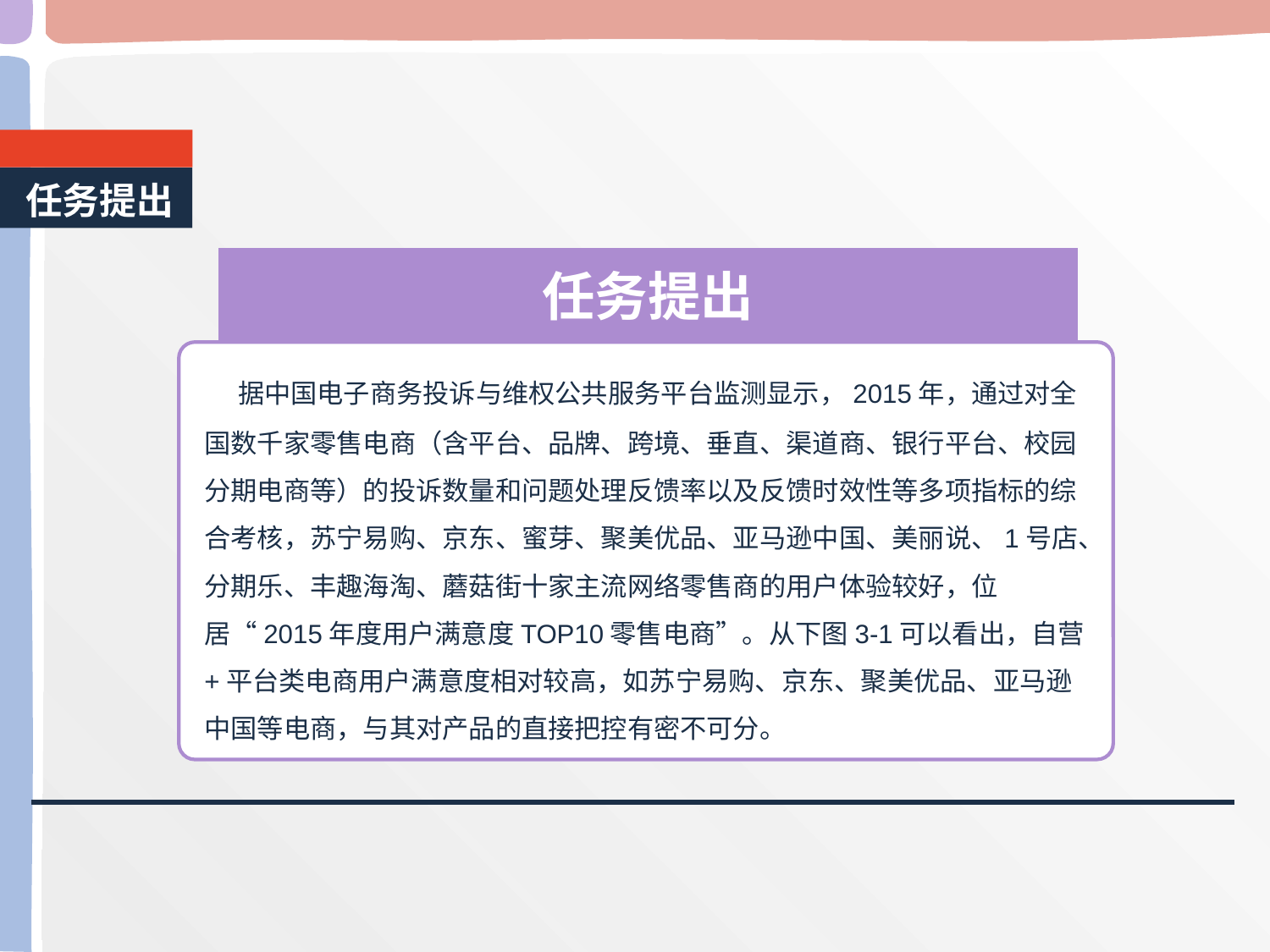

任务提出
任务提出
   据中国电子商务投诉与维权公共服务平台监测显示，2015年，通过对全国数千家零售电商（含平台、品牌、跨境、垂直、渠道商、银行平台、校园分期电商等）的投诉数量和问题处理反馈率以及反馈时效性等多项指标的综合考核，苏宁易购、京东、蜜芽、聚美优品、亚马逊中国、美丽说、1号店、分期乐、丰趣海淘、蘑菇街十家主流网络零售商的用户体验较好，位居“2015年度用户满意度TOP10零售电商”。从下图3-1可以看出，自营+平台类电商用户满意度相对较高，如苏宁易购、京东、聚美优品、亚马逊中国等电商，与其对产品的直接把控有密不可分。